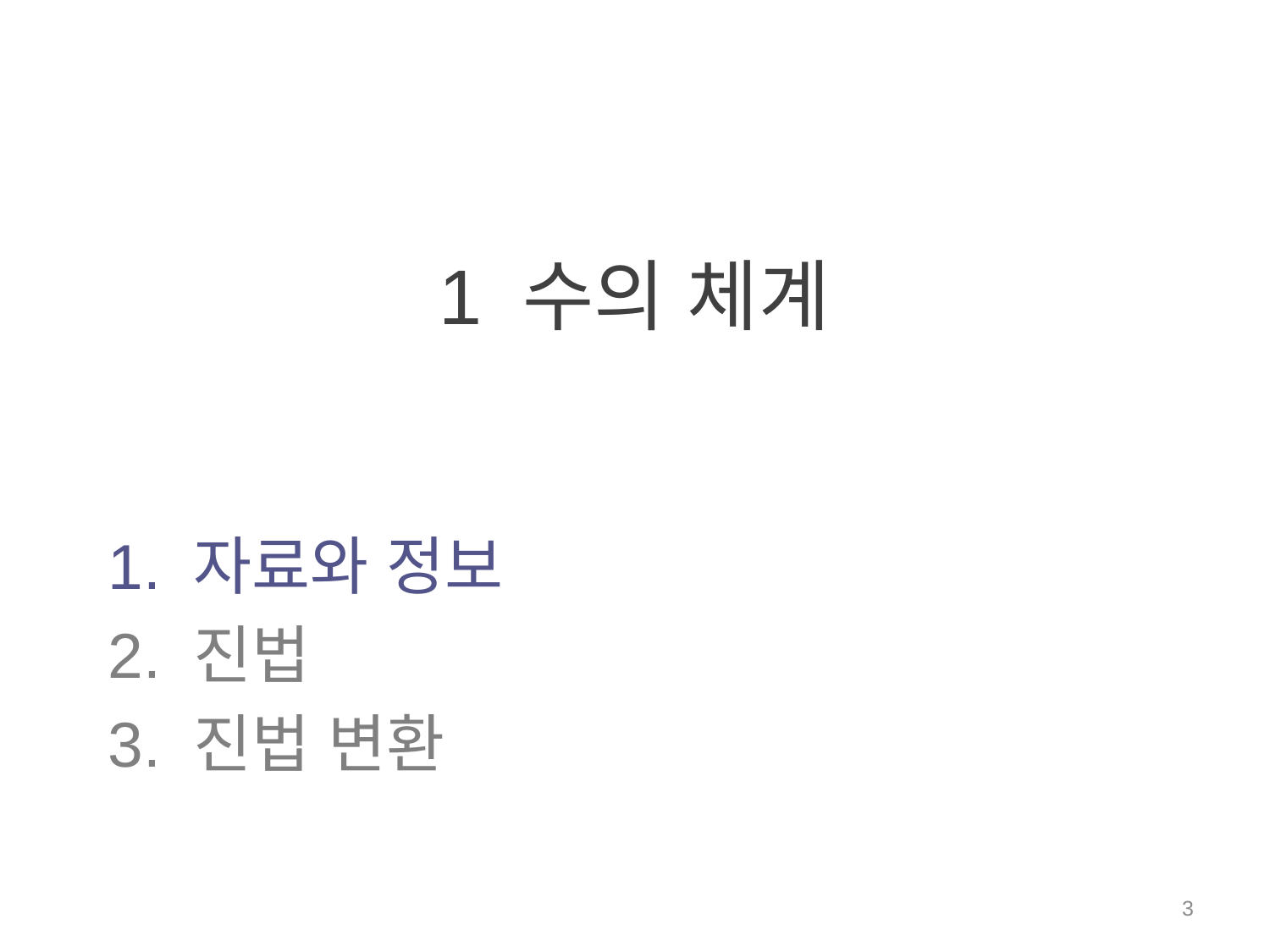

# 1 수의 체계
1. 자료와 정보
2. 진법
3. 진법 변환
3